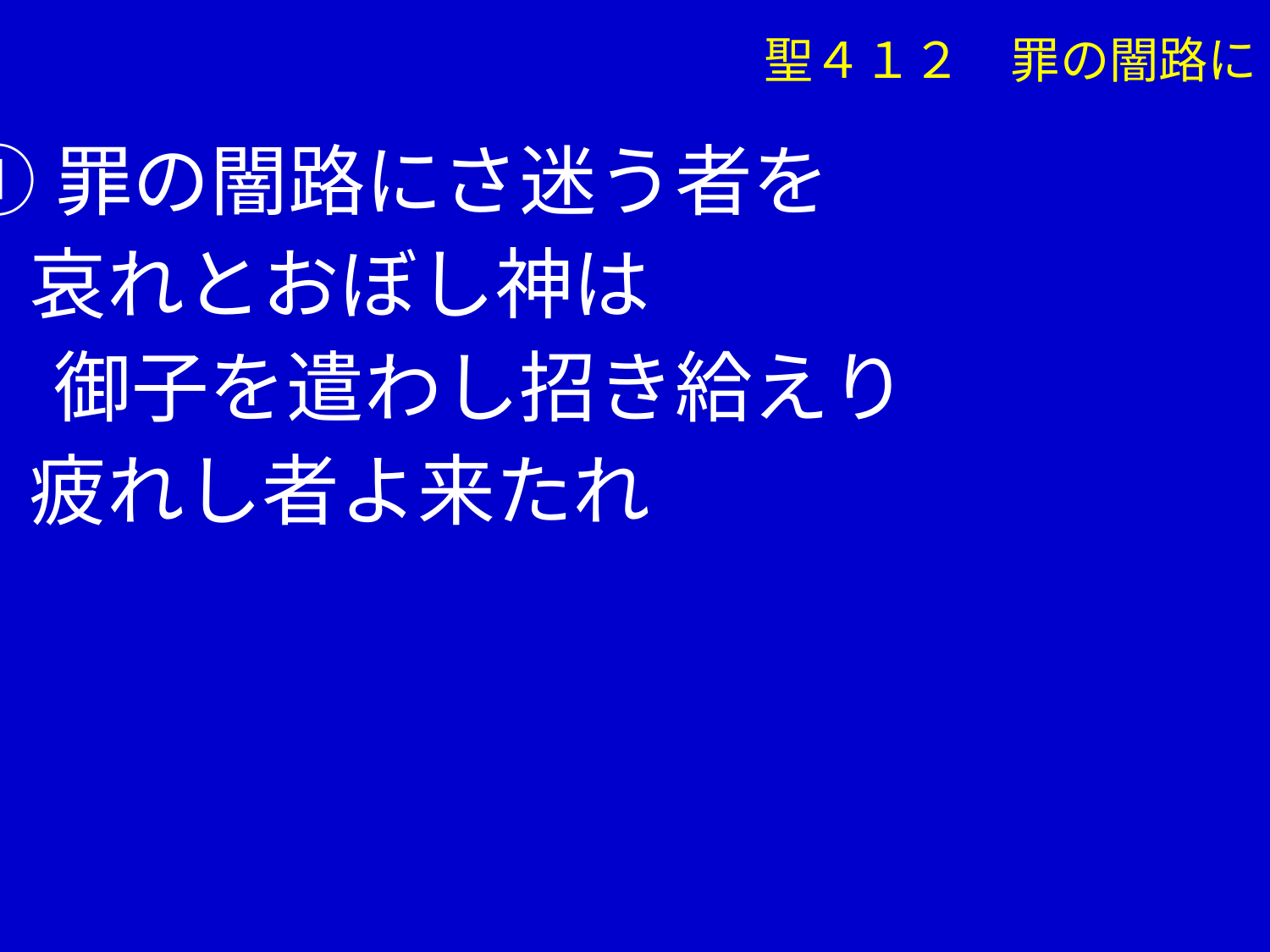

聖４１２　罪の闇路に
①罪の闇路にさ迷う者を
   哀れとおぼし神は
　 御子を遣わし招き給えり
   疲れし者よ来たれ